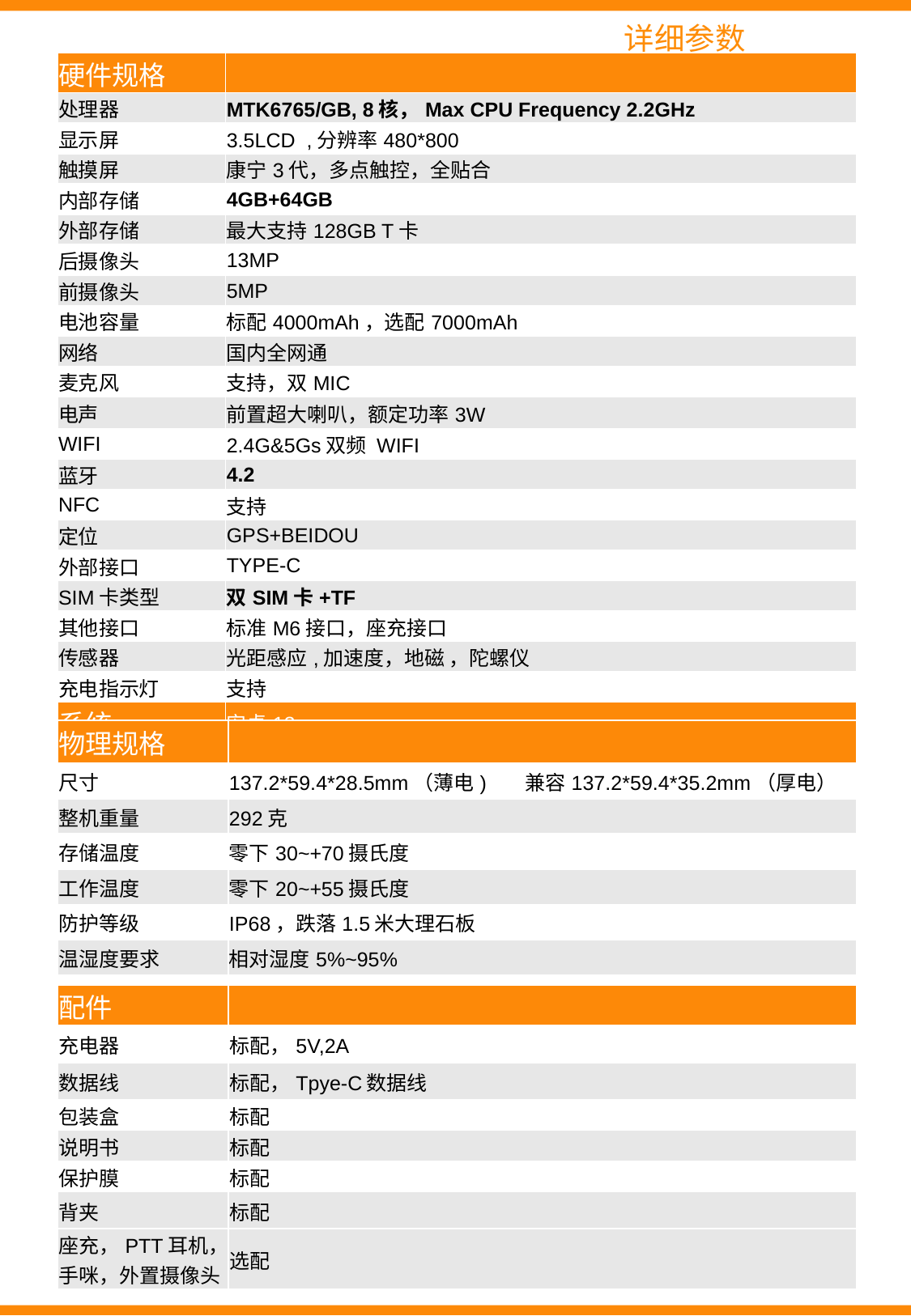

详细参数
| 硬件规格 |  |
| --- | --- |
| 处理器 | MTK6765/GB, 8核，Max CPU Frequency 2.2GHz |
| 显示屏 | 3.5LCD ,分辨率480\*800 |
| 触摸屏 | 康宁3代，多点触控，全贴合 |
| 内部存储 | 4GB+64GB |
| 外部存储 | 最大支持128GB T卡 |
| 后摄像头 | 13MP |
| 前摄像头 | 5MP |
| 电池容量 | 标配4000mAh，选配7000mAh |
| 网络 | 国内全网通 |
| 麦克风 | 支持，双MIC |
| 电声 | 前置超大喇叭，额定功率3W |
| WIFI | 2.4G&5Gs双频 WIFI |
| 蓝牙 | 4.2 |
| NFC | 支持 |
| 定位 | GPS+BEIDOU |
| 外部接口 | TYPE-C |
| SIM卡类型 | 双SIM卡+TF |
| 其他接口 | 标准M6接口，座充接口 |
| 传感器 | 光距感应,加速度，地磁 ，陀螺仪 |
| 充电指示灯 | 支持 |
| 系统 | 安卓13 |
| 物理规格 |  |
| --- | --- |
| 尺寸 | 137.2\*59.4\*28.5mm（薄电) 兼容137.2\*59.4\*35.2mm（厚电） |
| 整机重量 | 292克 |
| 存储温度 | 零下30~+70摄氏度 |
| 工作温度 | 零下20~+55摄氏度 |
| 防护等级 | IP68，跌落1.5米大理石板 |
| 温湿度要求 | 相对湿度5%~95% |
| 配件 |  |
| --- | --- |
| 充电器 | 标配，5V,2A |
| 数据线 | 标配，Tpye-C数据线 |
| 包装盒 | 标配 |
| 说明书 | 标配 |
| 保护膜 | 标配 |
| 背夹 | 标配 |
| 座充，PTT耳机，手咪，外置摄像头 | 选配 |